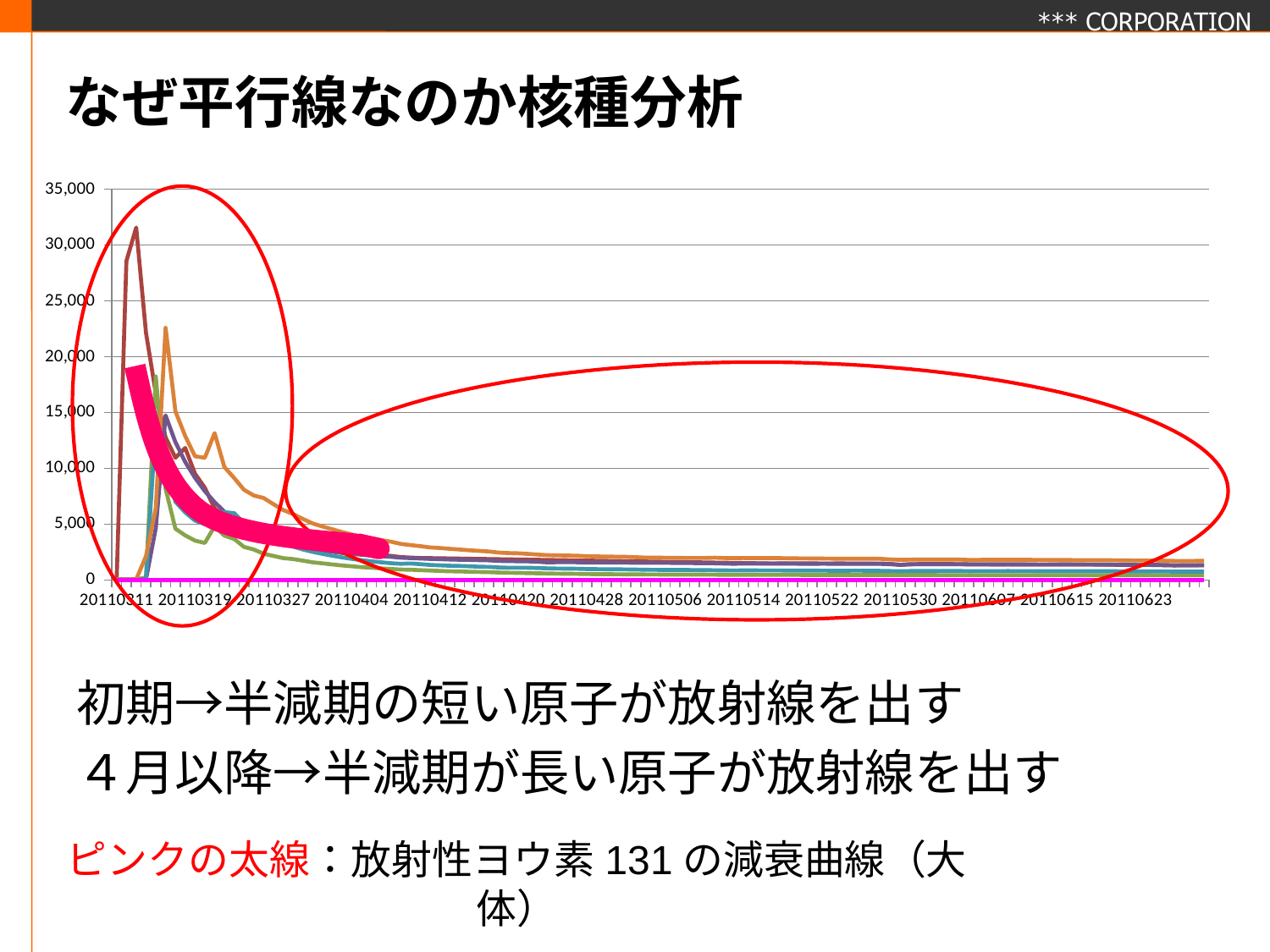

# なぜ平行線なのか核種分析

### Chart

| Category | 12 浪江 浪江町 | 16 山田岡 楢葉町 | 19 紅葉山 福島市 | 20 二ツ沼 広野町 | 21 松館 楢葉町 | 基準 |
|---|---|---|---|---|---|---|
| 20110311 | 44.0 | 43.0 | 41.0 | 43.0 | 41.0 | 0.19 |
| 20110312 | 28568.0 | 42.0 | 40.0 | 42.0 | 40.0 | 0.19 |
| 20110313 | 31575.0 | 44.0 | 41.0 | 42.0 | 41.0 | 0.19 |
| 20110314 | 22138.0 | 214.0 | 42.0 | 68.0 | 2136.0 | 0.19 |
| 20110315 | 16729.0 | 18233.0 | 4647.0 | 13856.0 | 6428.0 | 0.19 |
| 20110316 | 12775.0 | 8173.0 | 14735.0 | 10780.0 | 22594.0 | 0.19 |
| 20110317 | 10942.0 | 4585.0 | 12347.0 | 7005.0 | 15107.0 | 0.19 |
| 20110318 | 11823.0 | 3991.0 | 10566.0 | 6049.0 | 12890.0 | 0.19 |
| 20110319 | 9517.0 | 3520.0 | 9152.0 | 5316.0 | 11079.0 | 0.19 |
| 20110320 | 8261.0 | 3311.0 | 7958.0 | 4999.0 | 10940.0 | 0.19 |
| 20110321 | 6410.0 | 4800.0 | 6969.0 | 6144.0 | 13150.0 | 0.19 |
| 20110322 | 5635.0 | 3967.0 | 6114.0 | 6070.0 | 10109.0 | 0.19 |
| 20110323 | 4885.0 | 3669.0 | 5388.0 | 5983.0 | 9128.0 | 0.19 |
| 20110324 | 5218.0 | 2959.0 | 4871.0 | 5069.0 | 8076.0 | 0.19 |
| 20110325 | 4131.0 | 2722.0 | 4356.0 | 4673.0 | 7562.0 | 0.19 |
| 20110326 | 3667.0 | 2343.0 | 3874.0 | 3916.0 | 7342.0 | 0.19 |
| 20110327 | 3421.0 | 2151.0 | 3624.0 | 3552.0 | 6788.0 | 0.19 |
| 20110328 | 3438.0 | 1954.0 | 3370.0 | 3189.0 | 6262.0 | 0.19 |
| 20110329 | 3204.0 | 1867.0 | 3137.0 | 2988.0 | 5908.0 | 0.19 |
| 20110330 | 2980.0 | 1730.0 | 2945.0 | 2734.0 | 5470.0 | 0.19 |
| 20110331 | 2834.0 | 1577.0 | 2777.0 | 2512.0 | 5059.0 | 0.19 |
| 20110401 | 2766.0 | 1490.0 | 2642.0 | 2334.0 | 4790.0 | 0.19 |
| 20110402 | 2630.0 | 1385.0 | 2521.0 | 2168.0 | 4540.0 | 0.19 |
| 20110403 | 2520.0 | 1294.0 | 2417.0 | 2016.0 | 4287.0 | 0.19 |
| 20110404 | 2411.0 | 1226.0 | 2327.0 | 1887.0 | 4072.0 | 0.19 |
| 20110405 | 2309.0 | 1142.0 | 2252.0 | 1768.0 | 3883.0 | 0.19 |
| 20110406 | 2275.0 | 1093.0 | 2185.0 | 1669.0 | 3721.0 | 0.19 |
| 20110407 | 2228.0 | 1033.0 | 2126.0 | 1578.0 | 3570.0 | 0.19 |
| 20110408 | 2157.0 | 983.0 | 2072.0 | 1498.0 | 3429.0 | 0.19 |
| 20110409 | 2049.0 | 928.0 | 1992.0 | 1443.0 | 3225.0 | 0.19 |
| 20110410 | 2000.0 | 911.0 | 1952.0 | 1476.0 | 3123.0 | 0.19 |
| 20110411 | 1969.0 | 877.0 | 1917.0 | 1412.0 | 3023.0 | 0.19 |
| 20110412 | None | None | 1883.0 | 1342.0 | 2910.0 | 0.19 |
| 20110413 | None | None | 1862.0 | 1307.0 | 2858.0 | 0.19 |
| 20110414 | None | 771.0 | 1831.0 | 1270.0 | 2788.0 | 0.19 |
| 20110415 | None | 762.0 | 1808.0 | 1250.0 | 2723.0 | 0.19 |
| 20110416 | None | 733.0 | 1792.0 | 1222.0 | 2658.0 | 0.19 |
| 20110417 | None | 713.0 | 1771.0 | 1183.0 | 2597.0 | 0.19 |
| 20110418 | None | 697.0 | 1752.0 | 1168.0 | 2548.0 | 0.19 |
| 20110419 | None | 665.0 | 1703.0 | 1119.0 | 2448.0 | 0.19 |
| 20110420 | None | 642.0 | 1681.0 | 1090.0 | 2408.0 | 0.19 |
| 20110421 | None | 627.0 | 1677.0 | 1094.0 | 2382.0 | 0.19 |
| 20110422 | None | 609.0 | 1664.0 | 1089.0 | 2332.0 | 0.19 |
| 20110423 | None | 595.0 | 1627.0 | 1063.0 | 2269.0 | 0.19 |
| 20110424 | None | 575.0 | 1568.0 | 1035.0 | 2220.0 | 0.19 |
| 20110425 | None | 561.0 | 1588.0 | 1019.0 | 2195.0 | 0.19 |
| 20110426 | None | 552.0 | 1591.0 | 1009.0 | 2184.0 | 0.19 |
| 20110427 | None | 544.0 | 1584.0 | 1002.0 | 2169.0 | 0.19 |
| 20110428 | None | 524.0 | 1553.0 | 974.0 | 2120.0 | 0.19 |
| 20110429 | None | 515.0 | 1554.0 | 963.0 | 2108.0 | 0.19 |
| 20110430 | None | 514.0 | 1556.0 | 954.0 | 2095.0 | 0.19 |
| 20110501 | None | 508.0 | 1554.0 | 951.0 | 2080.0 | 0.19 |
| 20110502 | None | 501.0 | 1548.0 | 942.0 | 2067.0 | 0.19 |
| 20110503 | None | 497.0 | 1542.0 | 928.0 | 2035.0 | 0.19 |
| 20110504 | None | 488.0 | 1537.0 | 909.0 | 1998.0 | 0.19 |
| 20110505 | None | 484.0 | 1532.0 | 902.0 | 1993.0 | 0.19 |
| 20110506 | None | 481.0 | 1527.0 | 898.0 | 1985.0 | 0.19 |
| 20110507 | None | 476.0 | 1524.0 | 894.0 | 1979.0 | 0.19 |
| 20110508 | None | 473.0 | 1514.0 | 891.0 | 1966.0 | 0.19 |
| 20110509 | None | 471.0 | 1508.0 | 886.0 | 1964.0 | 0.19 |
| 20110510 | None | 472.0 | 1494.0 | 881.0 | 1964.0 | 0.19 |
| 20110511 | None | 467.0 | 1488.0 | 867.0 | 1992.0 | 0.19 |
| 20110512 | None | 461.0 | 1468.0 | 852.0 | 1963.0 | 0.19 |
| 20110513 | None | 456.0 | 1444.0 | 849.0 | 1956.0 | 0.19 |
| 20110514 | None | 458.0 | 1468.0 | 854.0 | 1964.0 | 0.19 |
| 20110515 | None | 455.0 | 1462.0 | 851.0 | 1956.0 | 0.19 |
| 20110516 | None | 452.0 | 1465.0 | 849.0 | 1955.0 | 0.19 |
| 20110517 | 1471.0 | 450.0 | 1465.0 | 848.0 | 1954.0 | 0.19 |
| 20110518 | 1486.0 | 450.0 | 1461.0 | 844.0 | 1948.0 | 0.19 |
| 20110519 | 1485.0 | 450.0 | 1453.0 | 841.0 | 1935.0 | 0.19 |
| 20110520 | 1494.0 | 447.0 | 1448.0 | 837.0 | 1929.0 | 0.19 |
| 20110521 | 1485.0 | 443.0 | 1445.0 | 836.0 | 1925.0 | 0.19 |
| 20110522 | 1470.0 | 441.0 | 1453.0 | 831.0 | 1916.0 | 0.19 |
| 20110523 | 1477.0 | 440.0 | 1450.0 | 823.0 | 1905.0 | 0.19 |
| 20110524 | 1479.0 | 439.0 | 1448.0 | 821.0 | 1904.0 | 0.19 |
| 20110525 | 1472.0 | 440.0 | 1438.0 | 824.0 | 1903.0 | 0.19 |
| 20110526 | 1470.0 | None | 1443.0 | 824.0 | 1906.0 | 0.19 |
| 20110527 | 1475.0 | None | 1441.0 | 822.0 | 1904.0 | 0.19 |
| 20110528 | 1473.0 | None | 1437.0 | 812.0 | 1885.0 | 0.19 |
| 20110529 | 1429.0 | None | 1404.0 | 793.0 | 1835.0 | 0.19 |
| 20110530 | 1347.0 | None | 1353.0 | 784.0 | 1799.0 | 0.19 |
| 20110531 | 1410.0 | None | 1388.0 | 795.0 | 1815.0 | 0.19 |
| 20110601 | 1420.0 | None | 1406.0 | 799.0 | 1828.0 | 0.19 |
| 20110602 | 1430.0 | None | 1406.0 | 798.0 | 1826.0 | 0.19 |
| 20110603 | 1421.0 | None | 1395.0 | 799.0 | 1824.0 | 0.19 |
| 20110604 | 1420.0 | None | 1396.0 | 802.0 | 1829.0 | 0.19 |
| 20110605 | 1415.0 | 433.0 | 1399.0 | 801.0 | 1820.0 | 0.19 |
| 20110606 | 1401.0 | 428.0 | 1391.0 | 786.0 | 1792.0 | 0.19 |
| 20110607 | 1401.0 | 429.0 | 1390.0 | 791.0 | 1799.0 | 0.19 |
| 20110608 | 1394.0 | 429.0 | 1391.0 | 789.0 | 1803.0 | 0.19 |
| 20110609 | 1391.0 | 429.0 | 1392.0 | 790.0 | 1804.0 | 0.19 |
| 20110610 | 1393.0 | 431.0 | 1387.0 | 793.0 | 1802.0 | 0.19 |
| 20110611 | 1389.0 | 430.0 | 1384.0 | 790.0 | 1800.0 | 0.19 |
| 20110612 | 1388.0 | 429.0 | 1379.0 | 789.0 | 1800.0 | 0.19 |
| 20110613 | 1383.0 | 428.0 | 1378.0 | 786.0 | 1793.0 | 0.19 |
| 20110614 | 1382.0 | 427.0 | 1383.0 | 784.0 | 1789.0 | 0.19 |
| 20110615 | 1385.0 | 426.0 | 1383.0 | 786.0 | 1797.0 | 0.19 |
| 20110616 | 1384.0 | 426.0 | 1385.0 | 787.0 | 1794.0 | 0.19 |
| 20110617 | 1378.0 | 422.0 | 1386.0 | 778.0 | 1765.0 | 0.19 |
| 20110618 | 1380.0 | 423.0 | 1381.0 | 779.0 | 1769.0 | 0.19 |
| 20110619 | 1379.0 | 423.0 | 1374.0 | 777.0 | 1765.0 | 0.19 |
| 20110620 | 1377.0 | 424.0 | 1368.0 | 779.0 | 1767.0 | 0.19 |
| 20110621 | 1354.0 | 422.0 | 1364.0 | 775.0 | 1757.0 | 0.19 |
| 20110622 | 1347.0 | 418.0 | 1357.0 | 765.0 | 1742.0 | 0.19 |
| 20110623 | 1343.0 | 419.0 | 1345.0 | 768.0 | 1741.0 | 0.19 |
| 20110624 | 1345.0 | 419.0 | 1336.0 | 764.0 | 1736.0 | 0.19 |
| 20110625 | 1334.0 | 413.0 | 1352.0 | 762.0 | 1739.0 | 0.19 |
| 20110626 | 1316.0 | 411.0 | 1334.0 | 755.0 | 1722.0 | 0.19 |
| 20110627 | 1296.0 | 408.0 | 1313.0 | 747.0 | 1705.0 | 0.19 |
| 20110628 | 1312.0 | 410.0 | 1315.0 | 746.0 | 1699.0 | 0.19 |
| 20110629 | 1306.0 | 411.0 | 1312.0 | 747.0 | 1703.0 | 0.19 |
| 20110630 | 1314.0 | 413.0 | 1322.0 | 750.0 | 1709.0 | 0.19 |

初期→半減期の短い原子が放射線を出す
４月以降→半減期が長い原子が放射線を出す

ピンクの太線：放射性ヨウ素131の減衰曲線（大体）